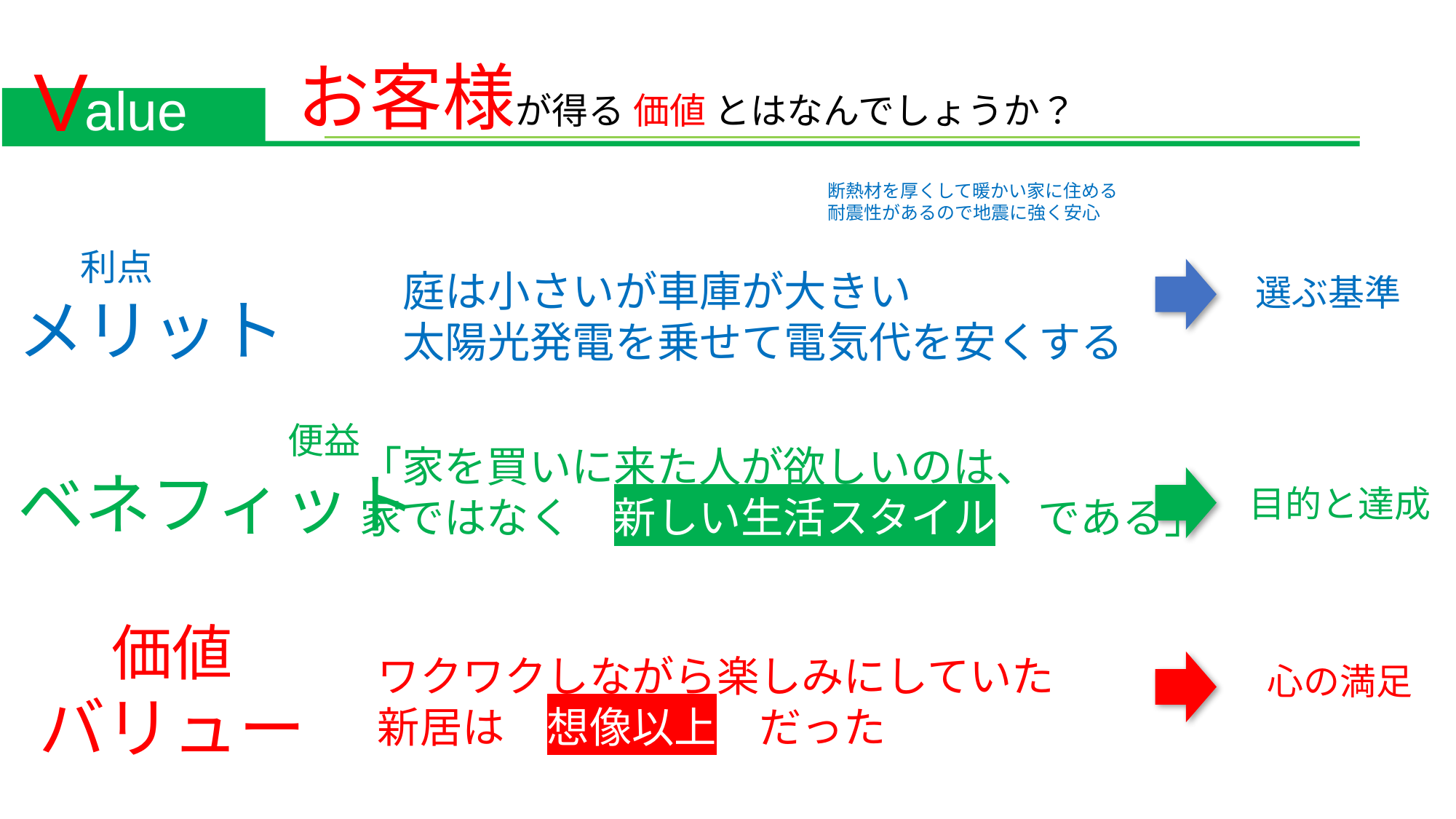

V
お客様が得る 価値 とはなんでしょうか？
alue

断熱材を厚くして暖かい家に住める
耐震性があるので地震に強く安心
利点
庭は小さいが車庫が大きい
太陽光発電を乗せて電気代を安くする

選ぶ基準
メリット
便益
「家を買いに来た人が欲しいのは、
家ではなく　新しい生活スタイル　である」
ベネフィット

目的と達成
価値
ワクワクしながら楽しみにしていた
新居は　想像以上　だった

心の満足
バリュー